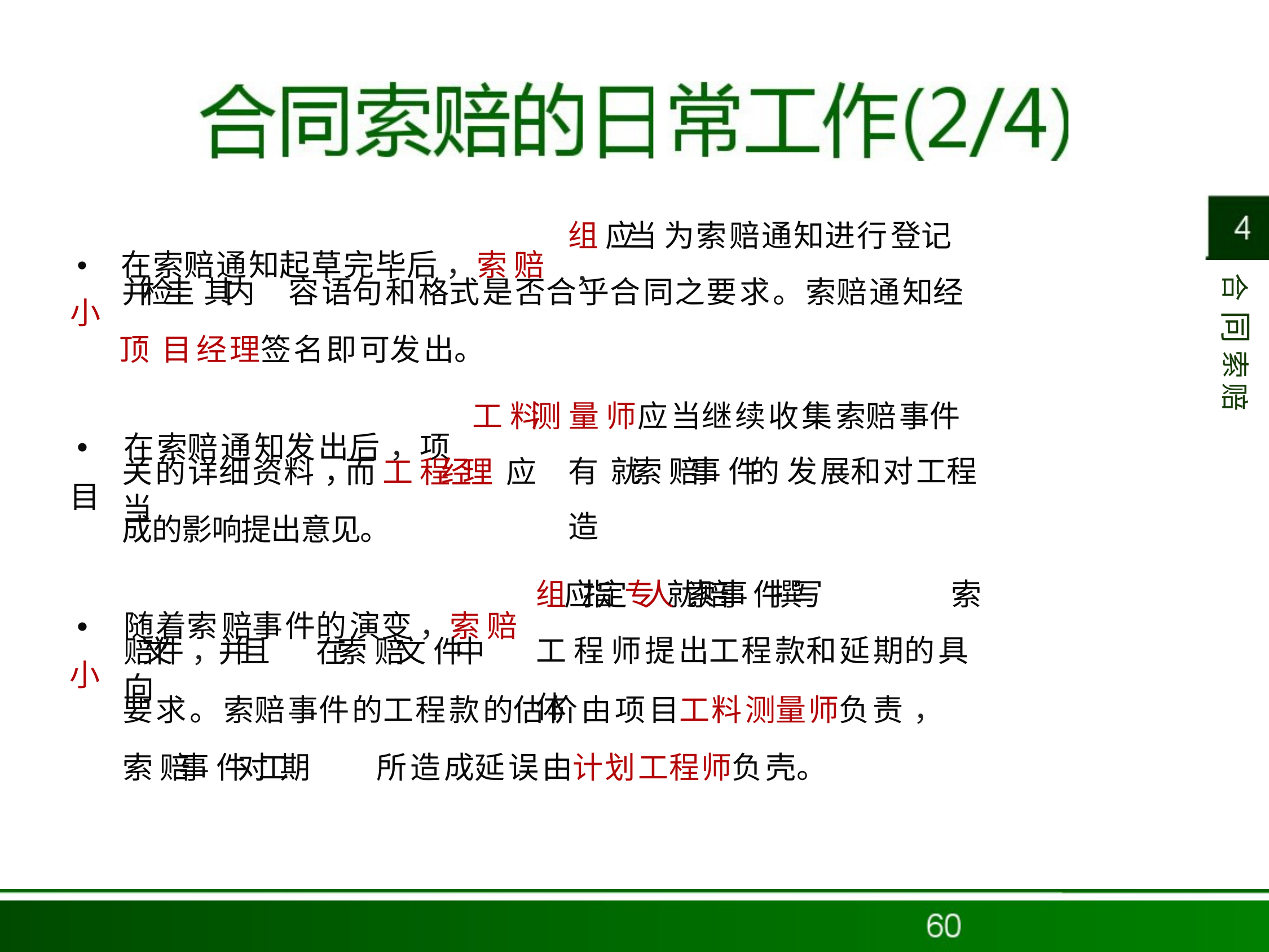

# ．在索赔通知起草完毕后 ，索 赔小

组 应当 为索赔通知进行登记 ，
并检圭	其内	容语句和格式是否合乎合同之要求。索赔通知经顶 目经理签名即可发出。
合同 索赔
．在索赔通知发出后 ，项目
工 料测 量 师应当继续收集索赔事件有 就索 赔事 件的 发展和对工程造
关的详细资料 ，而 工 程经理	应当
成的影响提出意见。
．随着索赔事件的演变 ，索 赔小
组 应 指   定 专 人   就 索   赔 事  件 撰写	索 工 程 师提出工程款和延期的具体
赔 文    件 ， 并且	在索 赔文 件中向
要求。索赔事件的工程款的估价由项目工料测量师负责 ，索 赔 事 件对工期	所造成延误由计划工程师负壳。